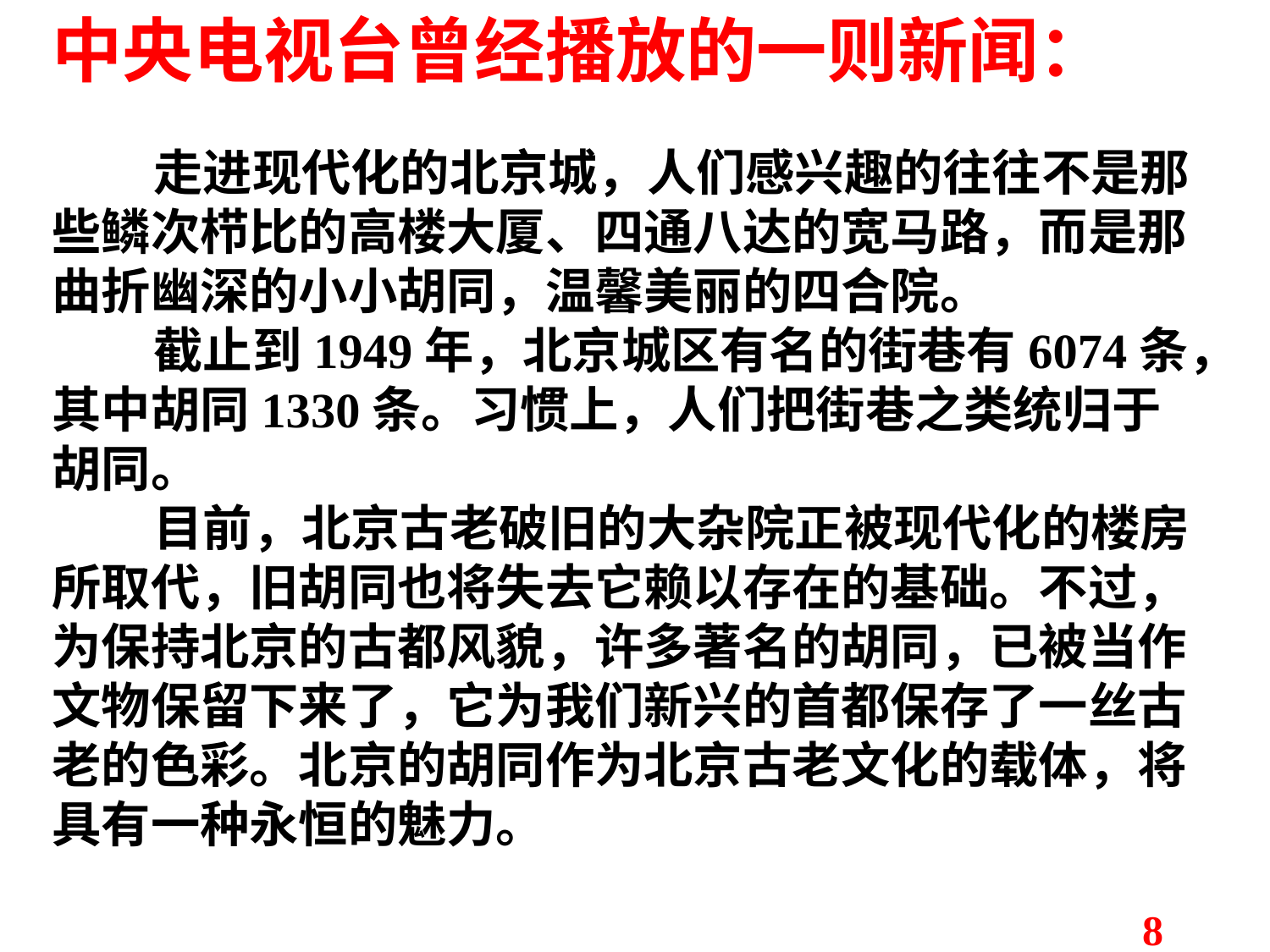

中央电视台曾经播放的一则新闻：

        走进现代化的北京城，人们感兴趣的往往不是那些鳞次栉比的高楼大厦、四通八达的宽马路，而是那曲折幽深的小小胡同，温馨美丽的四合院。
        截止到1949年，北京城区有名的街巷有6074条，其中胡同1330条。习惯上，人们把街巷之类统归于胡同。
        目前，北京古老破旧的大杂院正被现代化的楼房所取代，旧胡同也将失去它赖以存在的基础。不过，为保持北京的古都风貌，许多著名的胡同，已被当作文物保留下来了，它为我们新兴的首都保存了一丝古老的色彩。北京的胡同作为北京古老文化的载体，将具有一种永恒的魅力。
                                                                                                       8